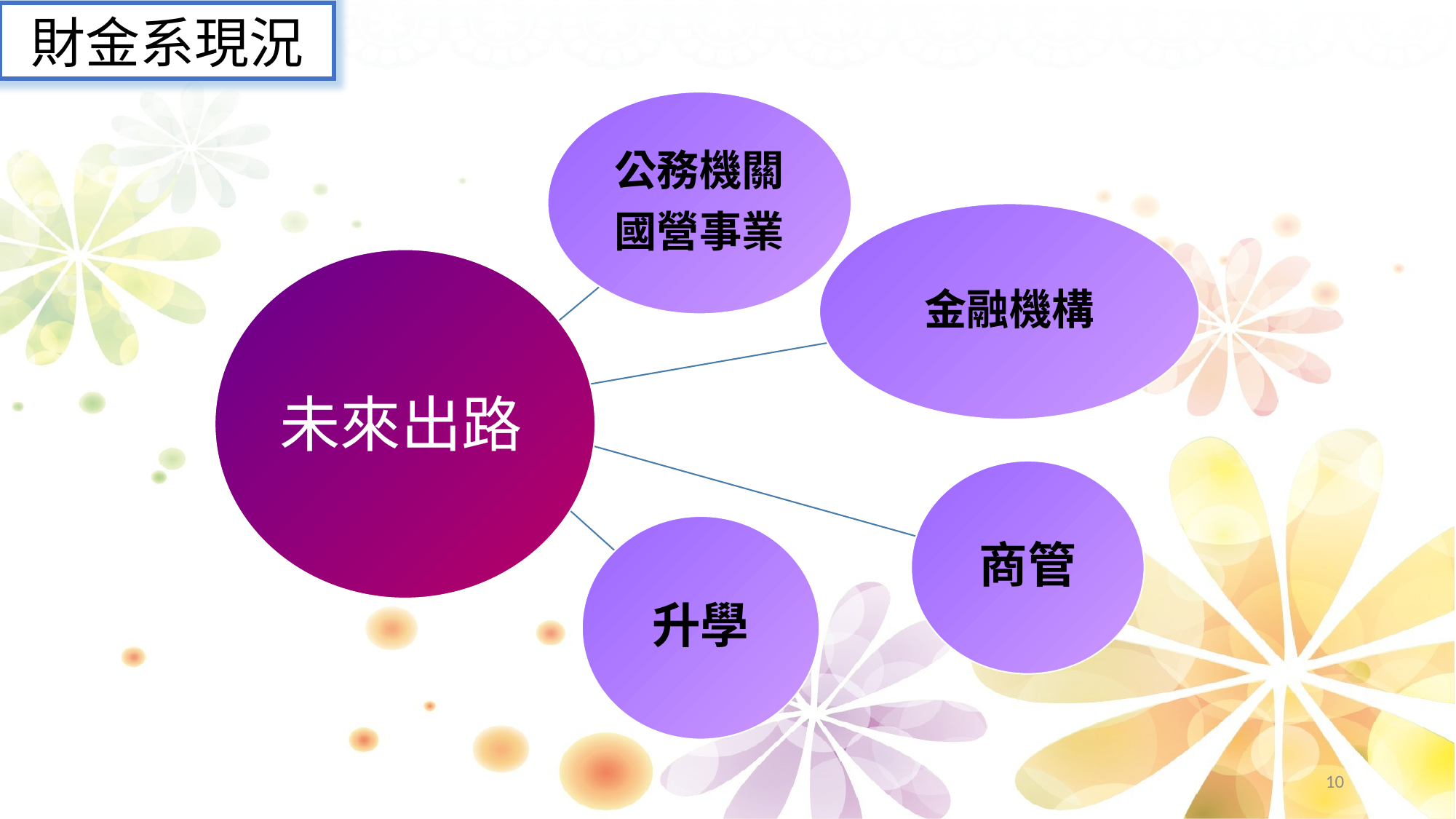

財金系現況
公務機關
國營事業
金融機構
商管
升學

未來出路
10